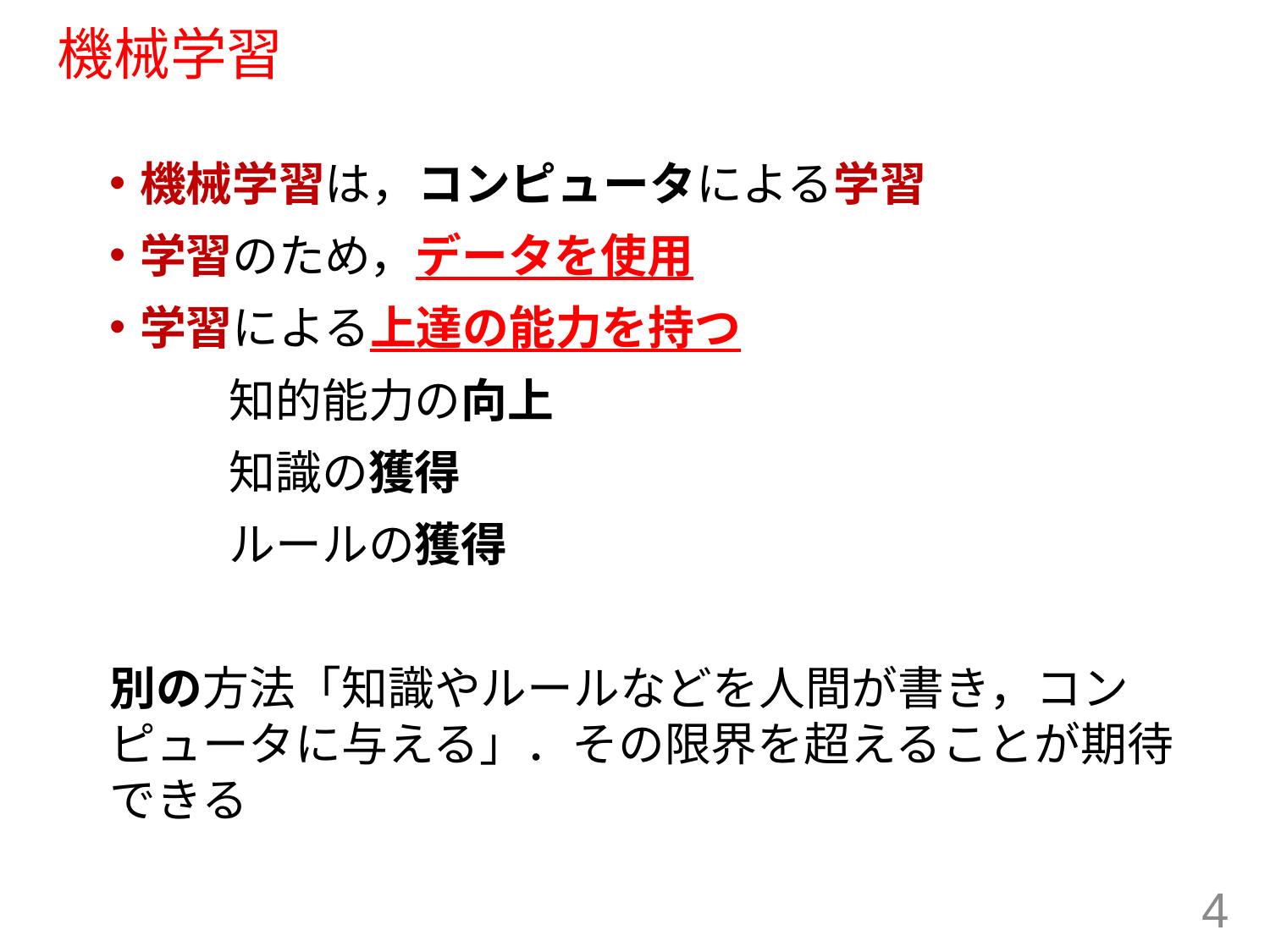

# 機械学習
機械学習は，コンピュータによる学習
学習のため，データを使用
学習による上達の能力を持つ
	知的能力の向上
	知識の獲得
	ルールの獲得

別の方法「知識やルールなどを人間が書き，コンピュータに与える」．その限界を超えることが期待できる
4